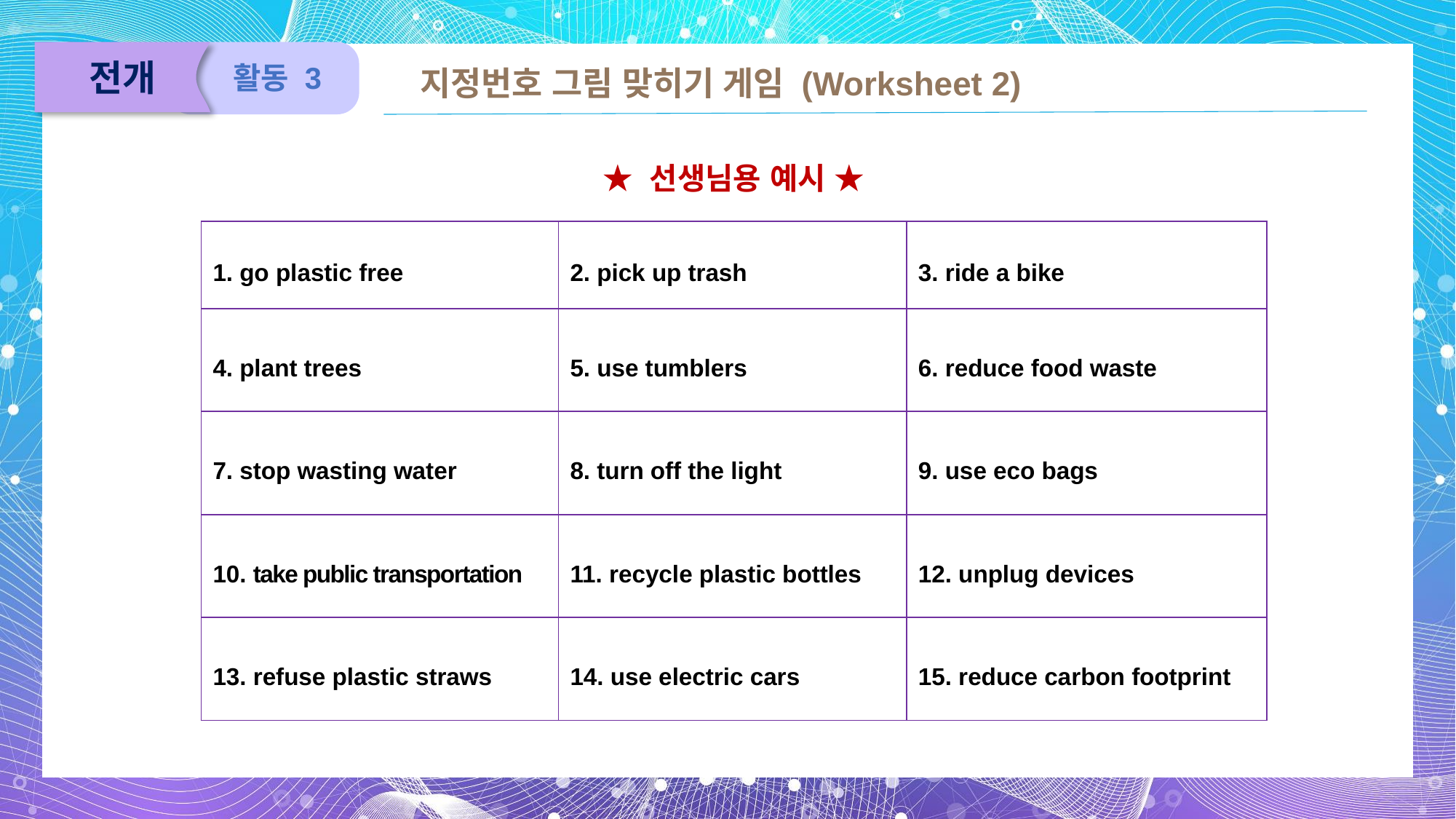

전개
활동 3
지정번호 그림 맞히기 게임 (Worksheet 2)
★ 선생님용 예시 ★
| 1. go plastic free | 2. pick up trash | 3. ride a bike |
| --- | --- | --- |
| 4. plant trees | 5. use tumblers | 6. reduce food waste |
| 7. stop wasting water | 8. turn off the light | 9. use eco bags |
| 10. take public transportation | 11. recycle plastic bottles | 12. unplug devices |
| 13. refuse plastic straws | 14. use electric cars | 15. reduce carbon footprint |